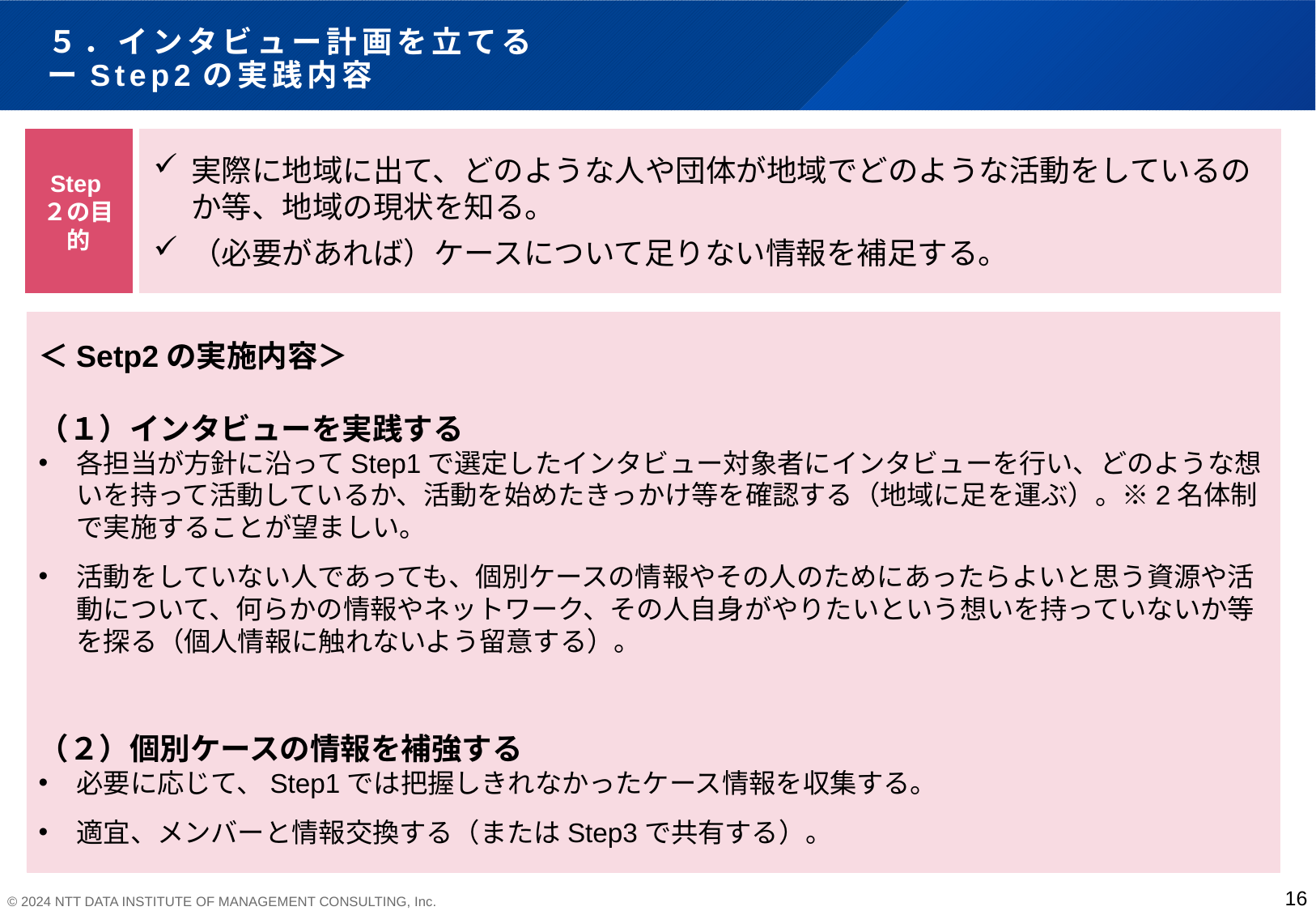

# ５．インタビュー計画を立てる ーStep2の実践内容
Step２の目的
実際に地域に出て、どのような人や団体が地域でどのような活動をしているのか等、地域の現状を知る。
（必要があれば）ケースについて足りない情報を補足する。
＜Setp2の実施内容＞

（１）インタビューを実践する
各担当が方針に沿ってStep1で選定したインタビュー対象者にインタビューを行い、どのような想いを持って活動しているか、活動を始めたきっかけ等を確認する（地域に足を運ぶ）。※2名体制で実施することが望ましい。
活動をしていない人であっても、個別ケースの情報やその人のためにあったらよいと思う資源や活動について、何らかの情報やネットワーク、その人自身がやりたいという想いを持っていないか等を探る（個人情報に触れないよう留意する）。

（２）個別ケースの情報を補強する
必要に応じて、Step1では把握しきれなかったケース情報を収集する。
適宜、メンバーと情報交換する（またはStep3で共有する）。
16